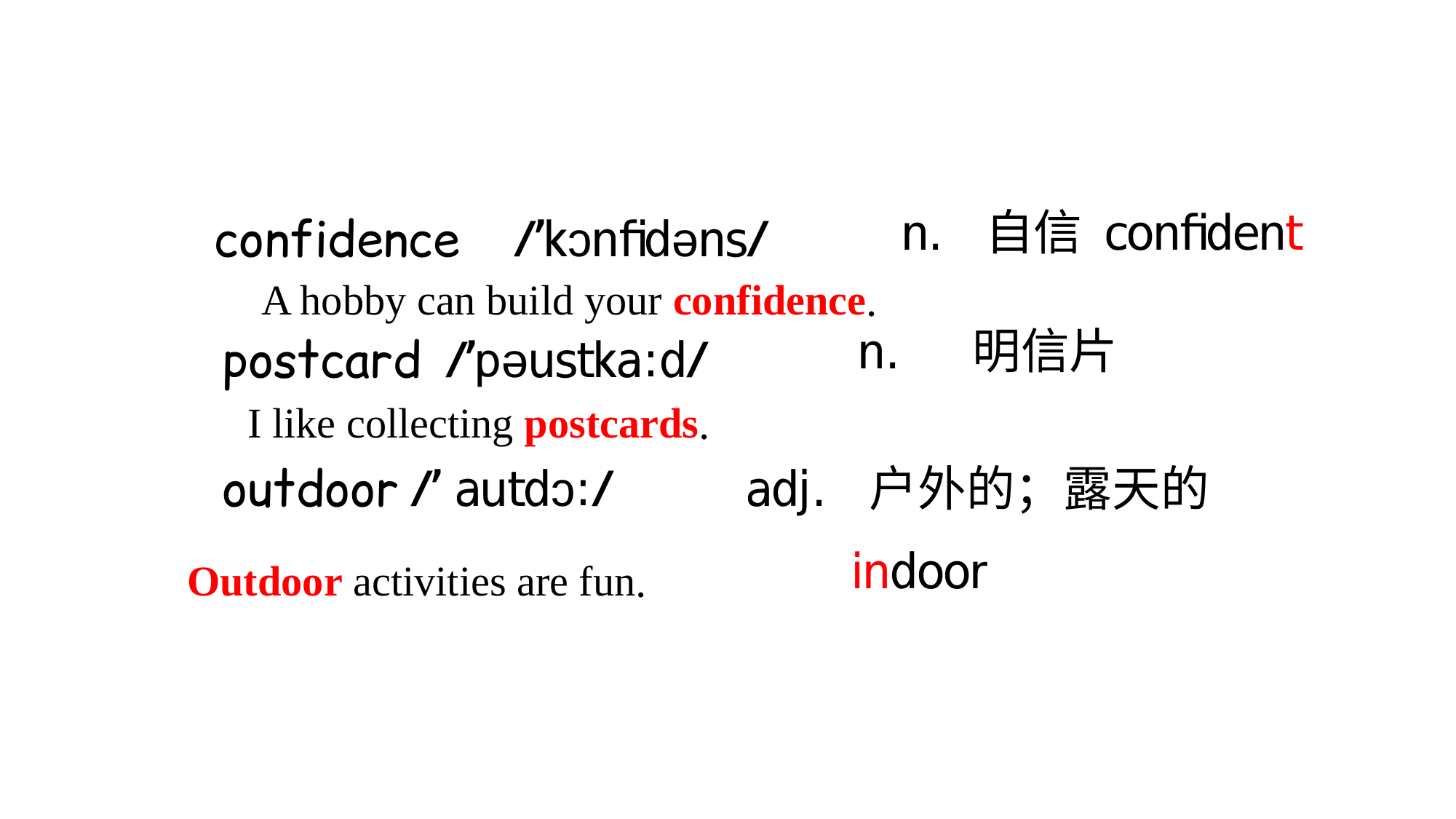

#

confidence
∕’kɔnfidəns∕
n.  自信 confident
A hobby can build your confidence.
n.    明信片

postcard
∕’pəustka:d∕
I like collecting postcards.
outdoor
∕’ autdɔ:∕
adj.  户外的；露天的
       indoor
Outdoor activities are fun.